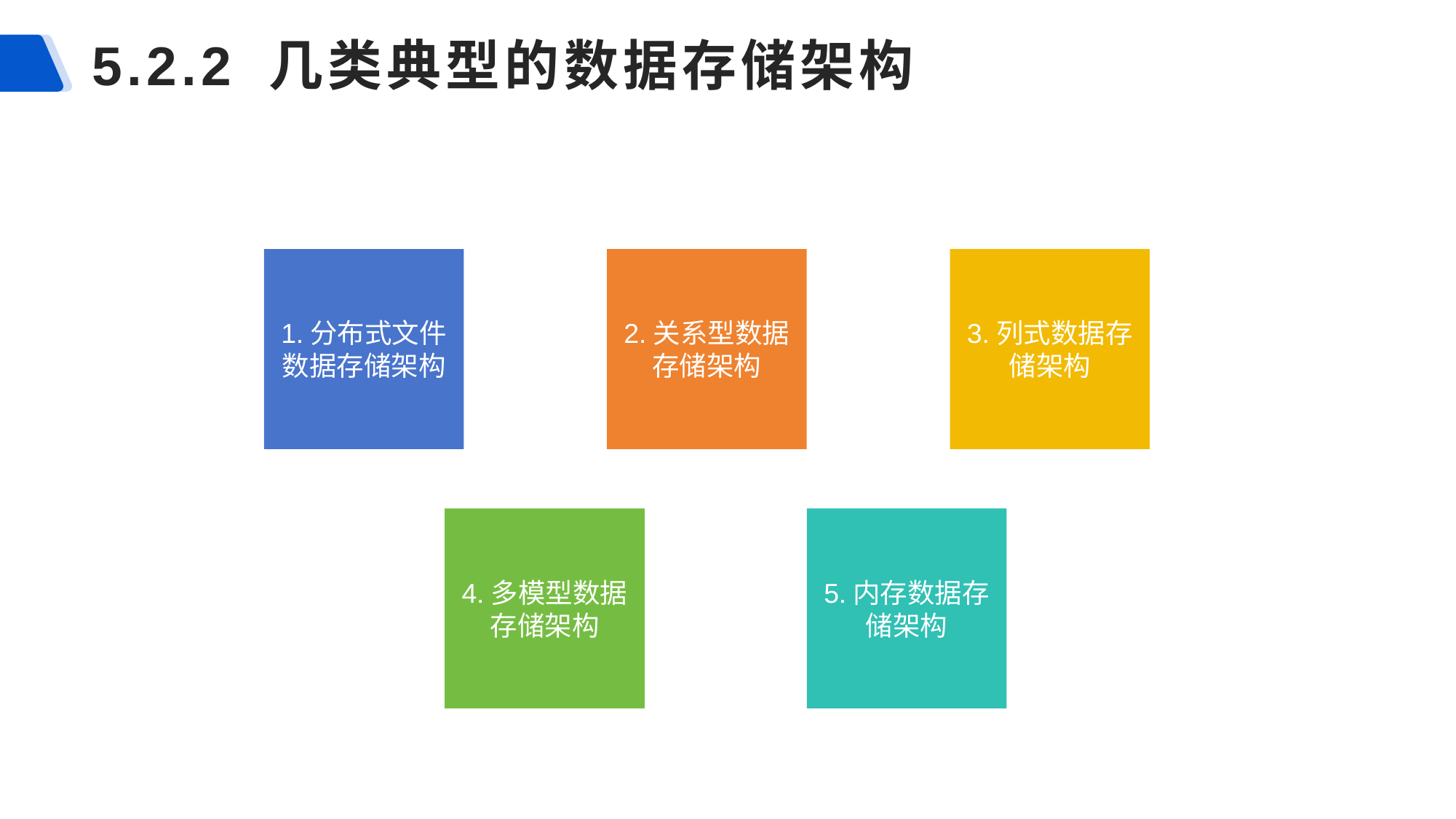

# 5.2.2 几类典型的数据存储架构
1.分布式文件数据存储架构
2.关系型数据存储架构
3.列式数据存储架构
4.多模型数据存储架构
5.内存数据存储架构